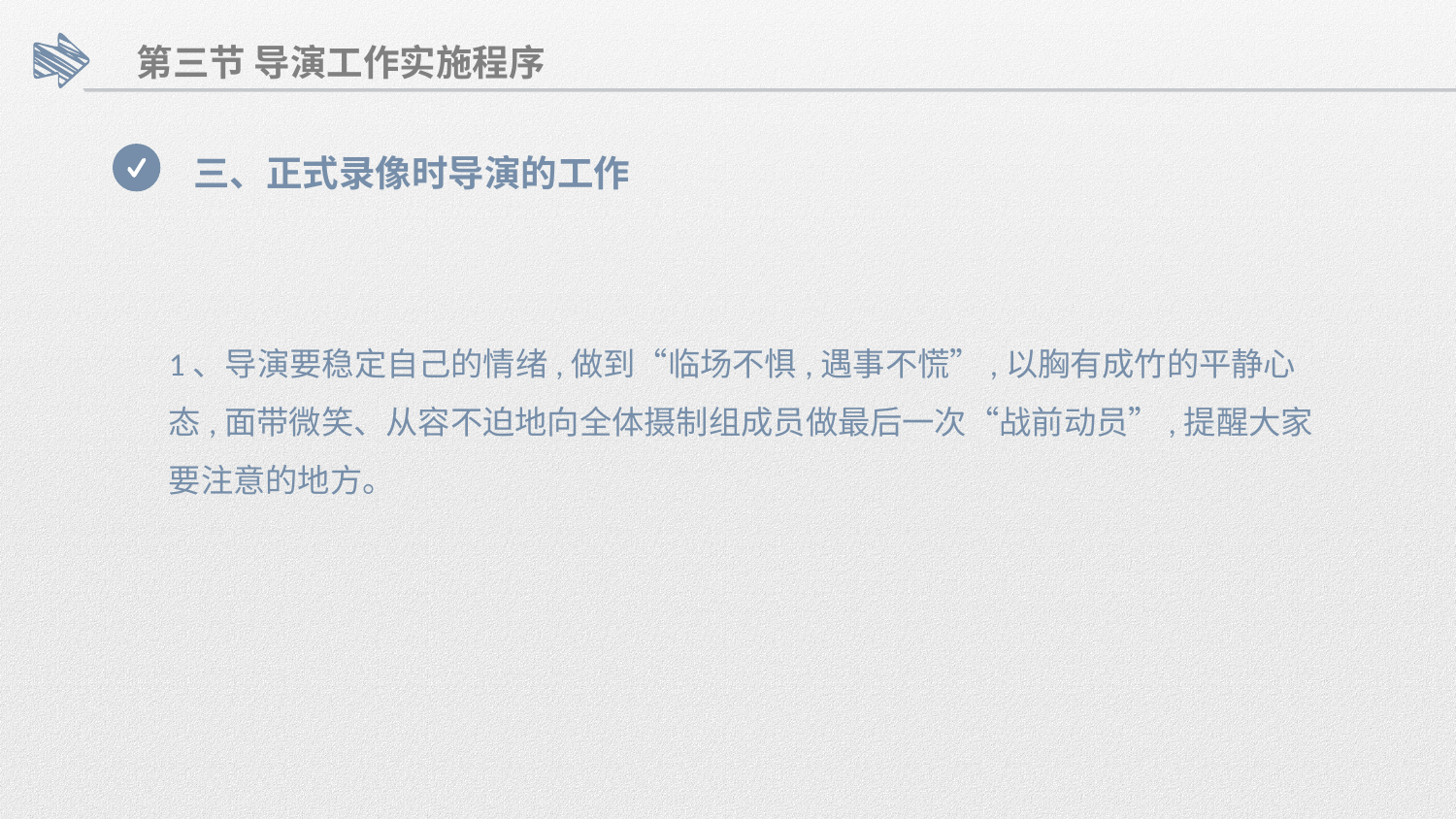

第三节 导演工作实施程序
三、正式录像时导演的工作

1、导演要稳定自己的情绪,做到“临场不惧,遇事不慌”,以胸有成竹的平静心
态,面带微笑、从容不迫地向全体摄制组成员做最后一次“战前动员”,提醒大家
要注意的地方。